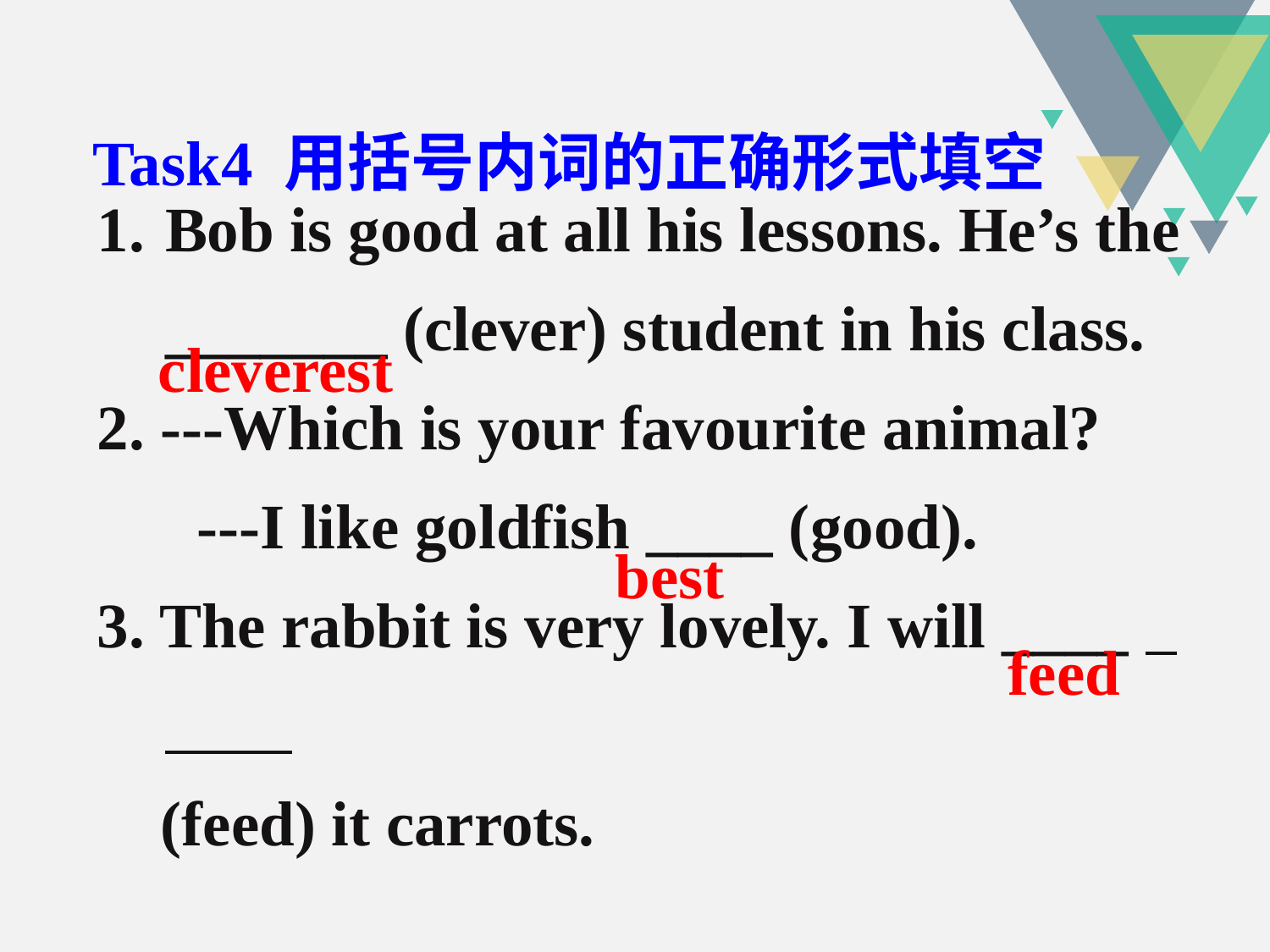

Task4 用括号内词的正确形式填空
Bob is good at all his lessons. He’s the _______ (clever) student in his class.
2. ---Which is your favourite animal?        ---I like goldfish ____ (good).
3. The rabbit is very lovely. I will ____
    (feed) it carrots.
cleverest
best
feed